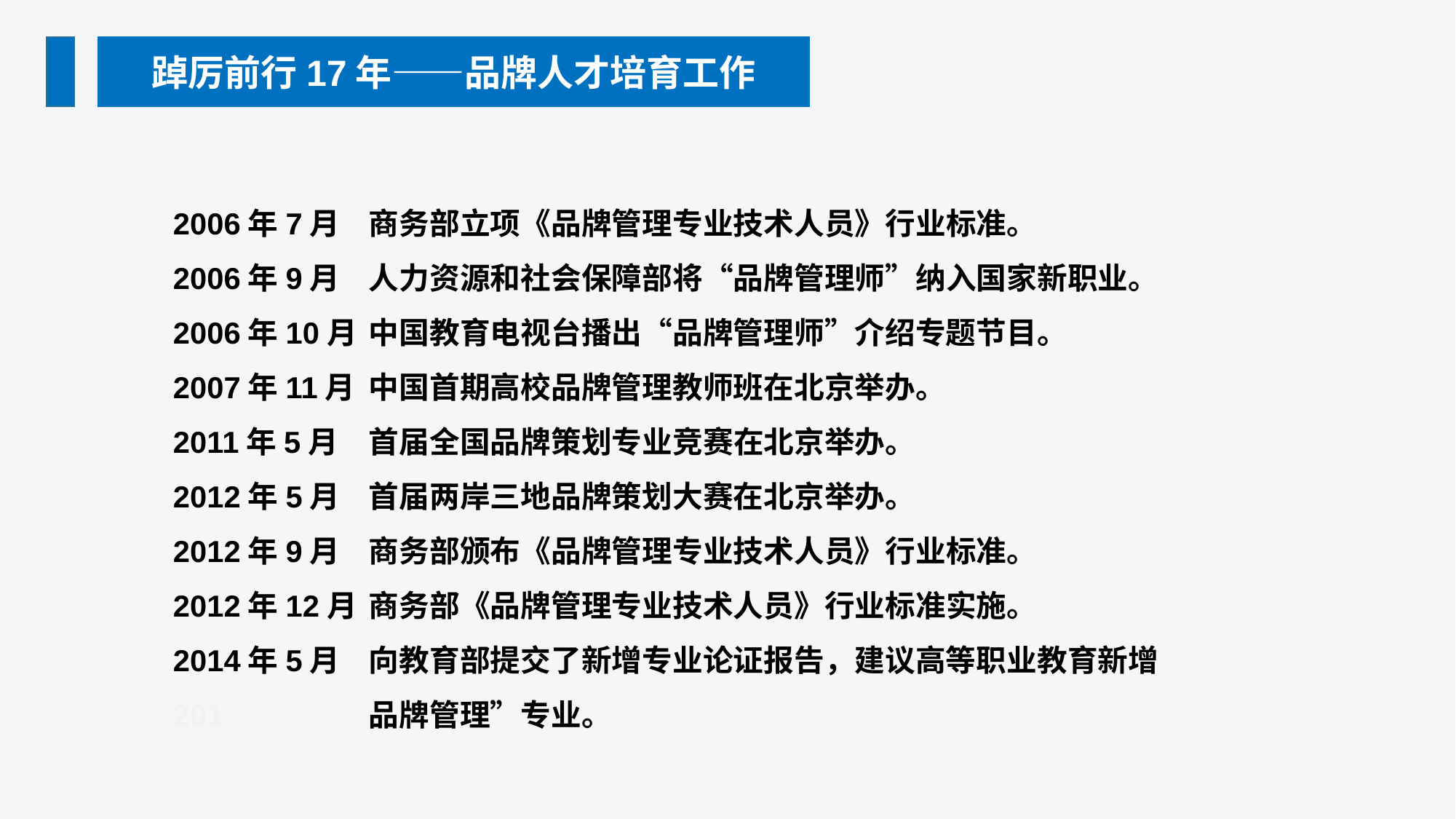

踔厉前行17年——品牌人才培育工作
2006年7月	商务部立项《品牌管理专业技术人员》行业标准。
2006年9月	人力资源和社会保障部将“品牌管理师”纳入国家新职业。
2006年10月	中国教育电视台播出“品牌管理师”介绍专题节目。
2007年11月	中国首期高校品牌管理教师班在北京举办。
2011年5月	首届全国品牌策划专业竞赛在北京举办。
2012年5月	首届两岸三地品牌策划大赛在北京举办。
2012年9月	商务部颁布《品牌管理专业技术人员》行业标准。
2012年12月	商务部《品牌管理专业技术人员》行业标准实施。
2014年5月	向教育部提交了新增专业论证报告，建议高等职业教育新增201	品牌管理”专业。